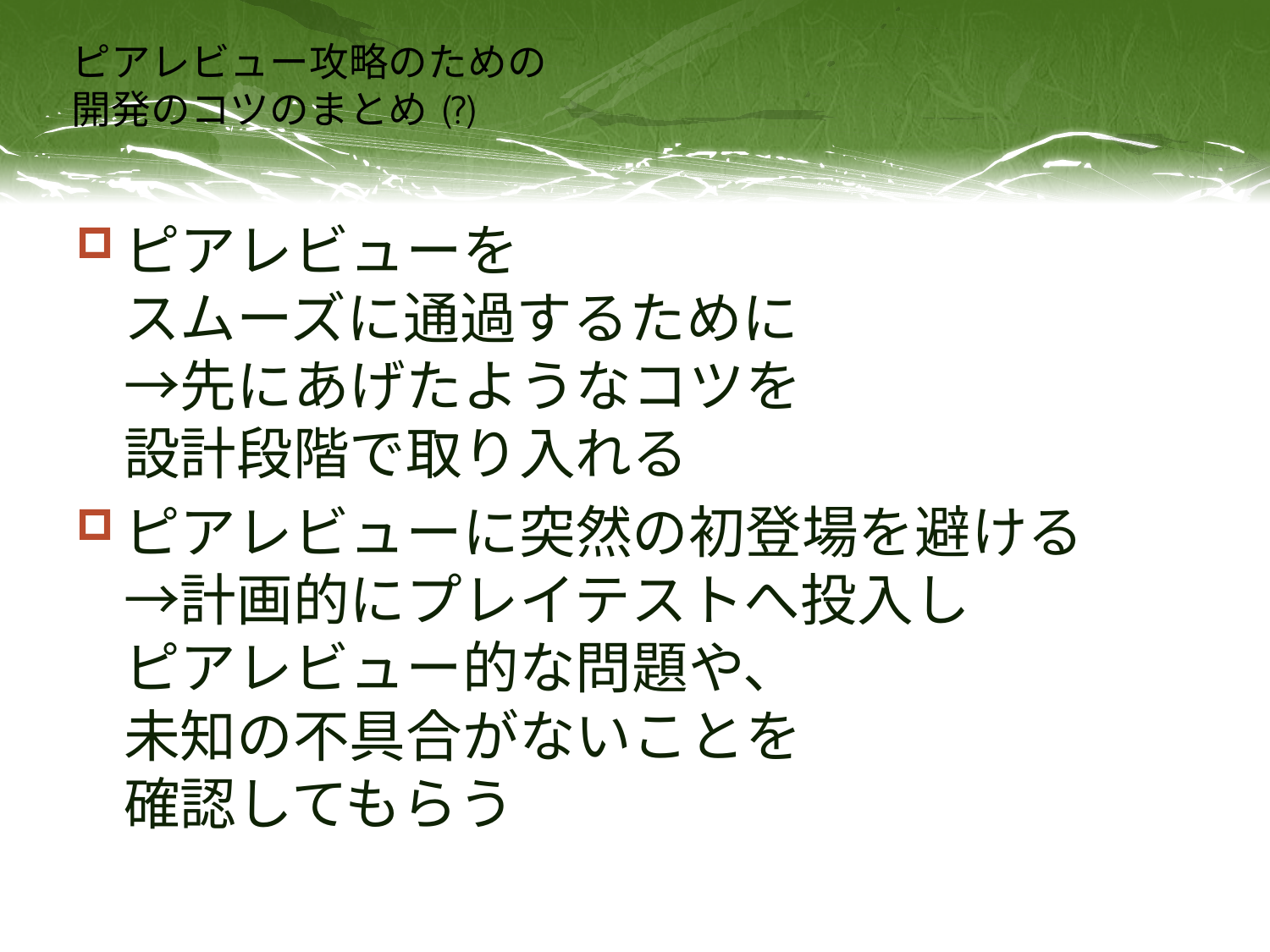

# ピアレビュー攻略のための 開発のコツのまとめ (?)
ピアレビューを
スムーズに通過するために
→先にあげたようなコツを
設計段階で取り入れる
ピアレビューに突然の初登場を避ける
→計画的にプレイテストへ投入し
ピアレビュー的な問題や、
未知の不具合がないことを
確認してもらう